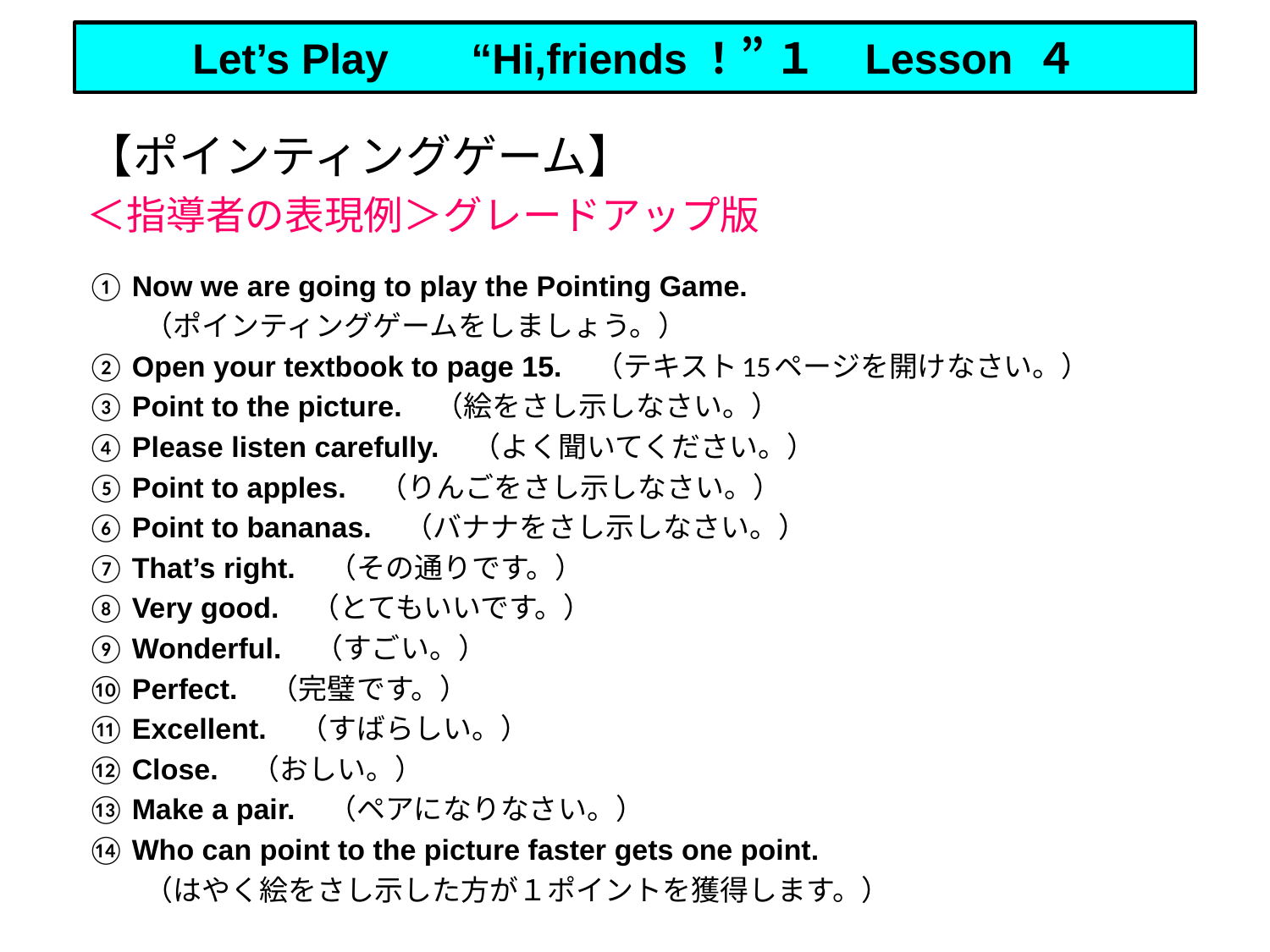

Let’s Play       “Hi,friends！” １    Lesson ４
【ポインティングゲーム】
＜指導者の表現例＞グレードアップ版

① Now we are going to play the Pointing Game.
　　（ポインティングゲームをしましょう。）
② Open your textbook to page 15.　（テキスト15ページを開けなさい。）
③ Point to the picture.　（絵をさし示しなさい。）
④ Please listen carefully.　（よく聞いてください。）
⑤ Point to apples.　（りんごをさし示しなさい。）
⑥ Point to bananas.　（バナナをさし示しなさい。）
⑦ That’s right.　（その通りです。）
⑧ Very good.　（とてもいいです。）
⑨ Wonderful.　（すごい。）
⑩ Perfect.　（完璧です。）
⑪ Excellent.　（すばらしい。）
⑫ Close.　（おしい。）
⑬ Make a pair.　（ペアになりなさい。）
⑭ Who can point to the picture faster gets one point.
　　（はやく絵をさし示した方が１ポイントを獲得します。）